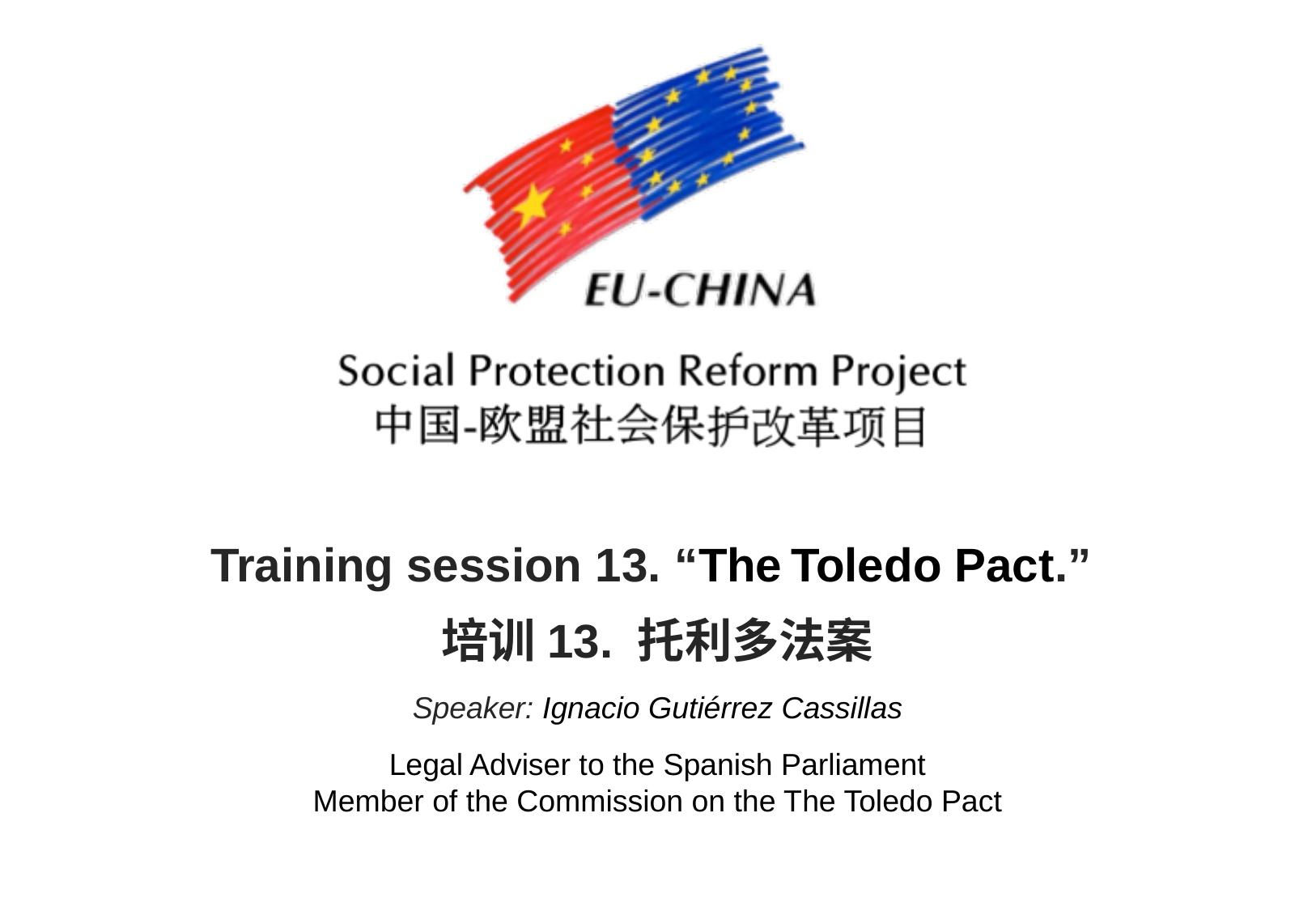

Training session 13. “The Toledo Pact.”
培训13. 托利多法案
Speaker: Ignacio Gutiérrez Cassillas
Legal Adviser to the Spanish Parliament
Member of the Commission on the The Toledo Pact